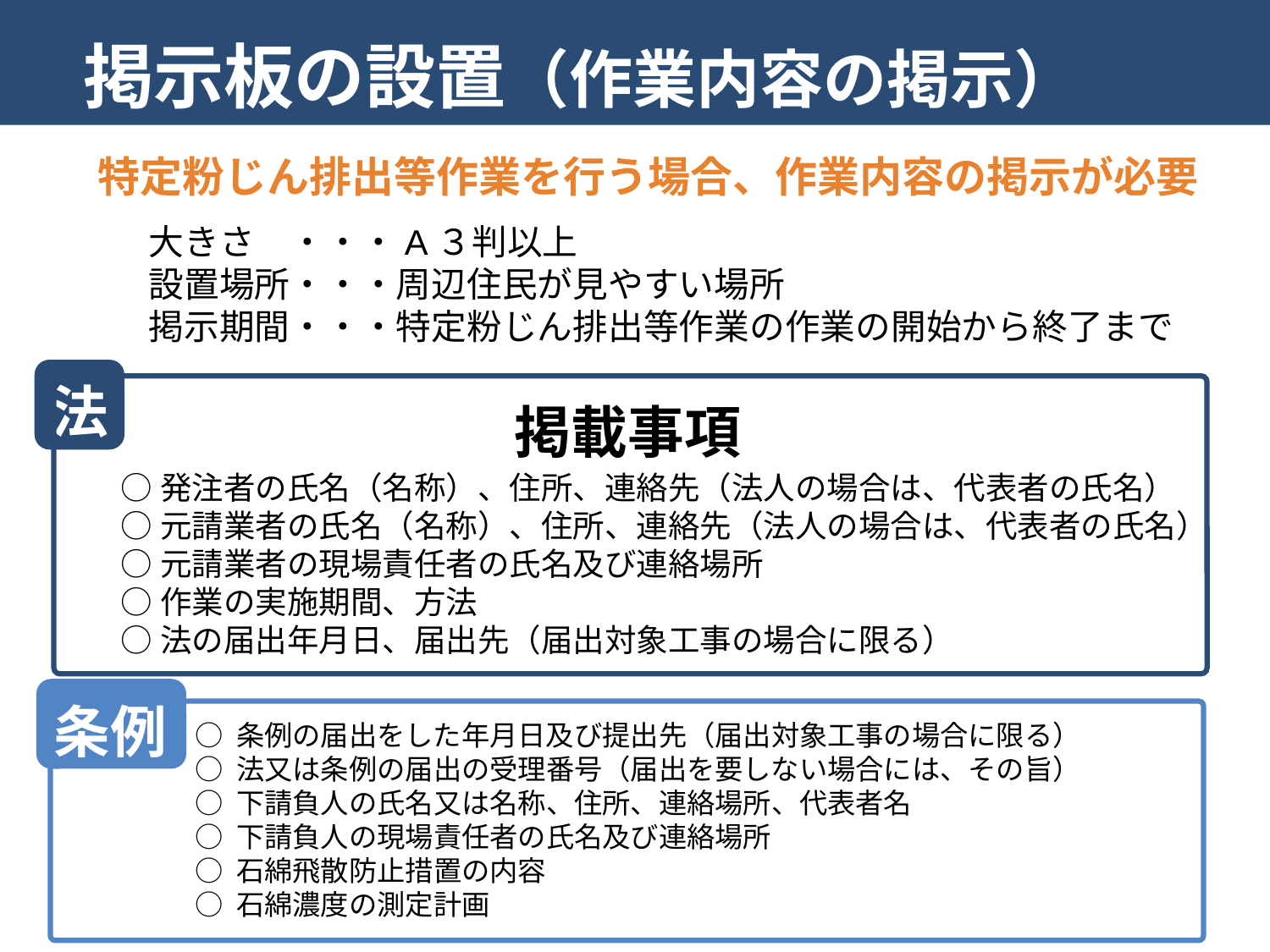

掲示板の設置（作業内容の掲示）
特定粉じん排出等作業を行う場合、作業内容の掲示が必要
大きさ　・・・A３判以上
設置場所・・・周辺住民が見やすい場所
掲示期間・・・特定粉じん排出等作業の作業の開始から終了まで

法

掲載事項
○発注者の氏名（名称）、住所、連絡先（法人の場合は、代表者の氏名）
○元請業者の氏名（名称）、住所、連絡先（法人の場合は、代表者の氏名）
○元請業者の現場責任者の氏名及び連絡場所
○作業の実施期間、方法
○法の届出年月日、届出先（届出対象工事の場合に限る）

条例

○ 条例の届出をした年月日及び提出先（届出対象工事の場合に限る）
○ 法又は条例の届出の受理番号（届出を要しない場合には、その旨）
○ 下請負人の氏名又は名称、住所、連絡場所、代表者名
○ 下請負人の現場責任者の氏名及び連絡場所
○ 石綿飛散防止措置の内容
○ 石綿濃度の測定計画